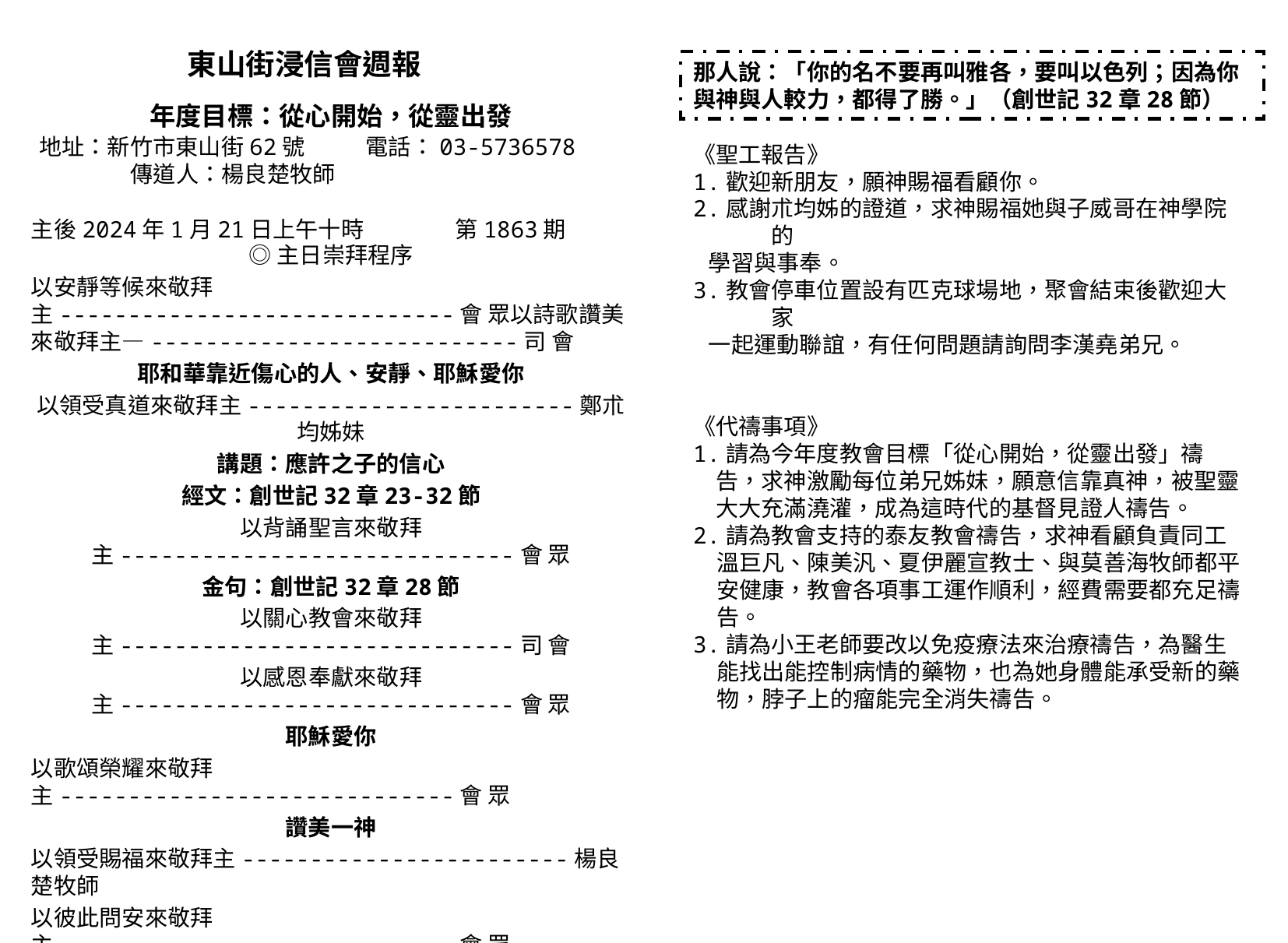

東山街浸信會週報

年度目標：從心開始，從靈出發

那人說：「你的名不要再叫雅各，要叫以色列；因為你與神與人較力，都得了勝。」（創世記32章28節）

地址：新竹市東山街62號            電話：03-5736578
                 傳道人：楊良楚牧師
《聖工報告》
1.歡迎新朋友，願神賜福看顧你。
2.感謝朮均姊的證道，求神賜福她與子威哥在神學院的
  學習與事奉。
3.教會停車位置設有匹克球場地，聚會結束後歡迎大家
  一起運動聯誼，有任何問題請詢問李漢堯弟兄。

《代禱事項》
1.請為今年度教會目標「從心開始，從靈出發」禱告，求神激勵每位弟兄姊妹，願意信靠真神，被聖靈大大充滿澆灌，成為這時代的基督見證人禱告。
2.請為教會支持的泰友教會禱告，求神看顧負責同工溫巨凡、陳美汎、夏伊麗宣教士、與莫善海牧師都平安健康，教會各項事工運作順利，經費需要都充足禱告。
3.請為小王老師要改以免疫療法來治療禱告，為醫生能找出能控制病情的藥物，也為她身體能承受新的藥物，脖子上的瘤能完全消失禱告。

主後2024年1月21日上午十時                  第1863期
◎主日崇拜程序
以安靜等候來敬拜主-----------------------------會 眾以詩歌讚美來敬拜主—---------------------------司 會
耶和華靠近傷心的人、安靜、耶穌愛你
以領受真道來敬拜主------------------------鄭朮均姊妹
講題：應許之子的信心
經文：創世記32章23-32節
以背誦聖言來敬拜主-----------------------------會 眾
金句：創世記32章28節
以關心教會來敬拜主-----------------------------司 會
以感恩奉獻來敬拜主-----------------------------會 眾
耶穌愛你
以歌頌榮耀來敬拜主-----------------------------會 眾
讚美一神
以領受賜福來敬拜主------------------------楊良楚牧師
以彼此問安來敬拜主-----------------------------會 眾
愛我們的家